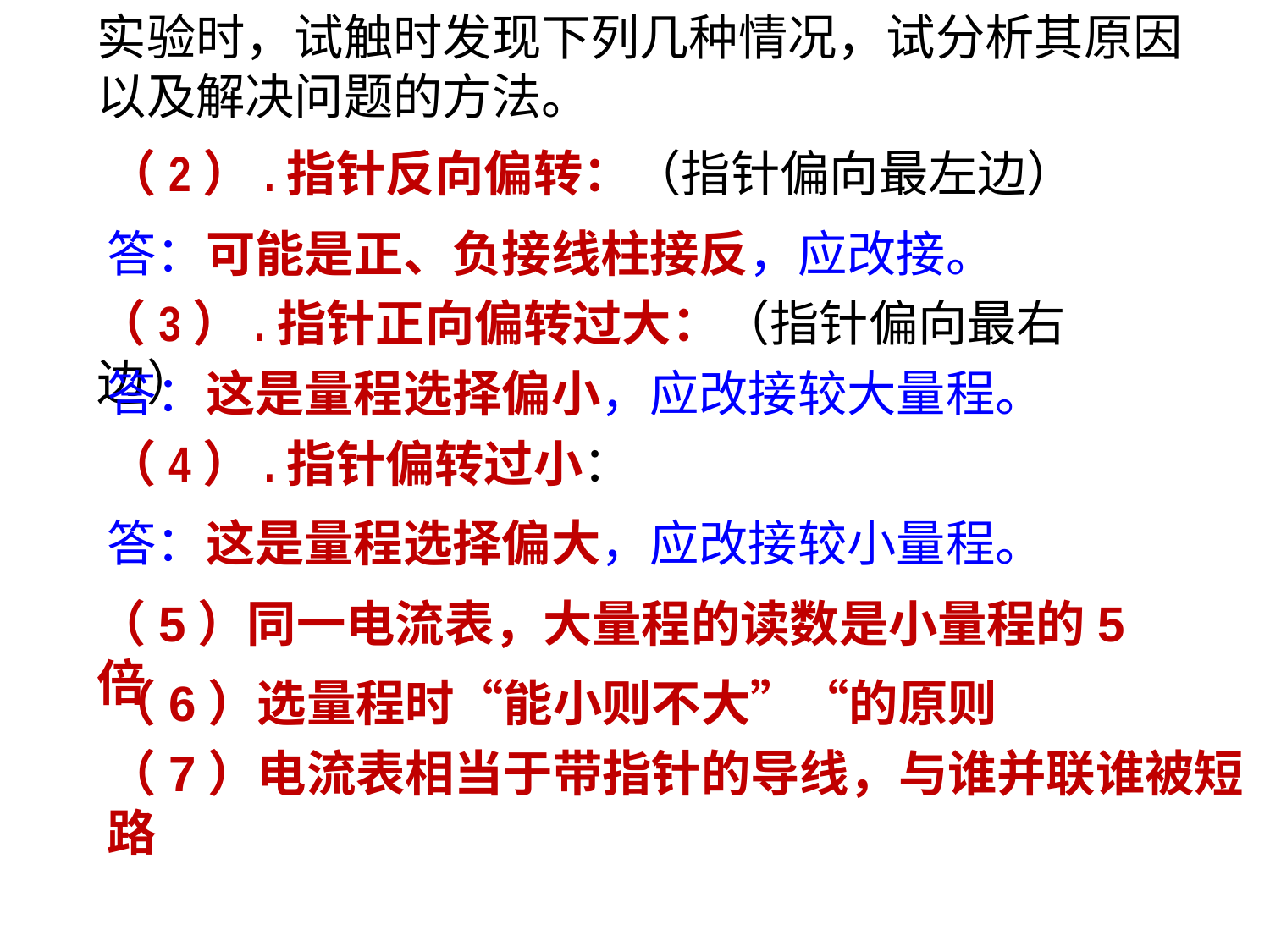

实验时，试触时发现下列几种情况，试分析其原因以及解决问题的方法。
（2）.指针反向偏转：（指针偏向最左边）
答：可能是正、负接线柱接反，应改接。

（3）.指针正向偏转过大：（指针偏向最右边）
答：这是量程选择偏小，应改接较大量程。
（4）.指针偏转过小：
答：这是量程选择偏大，应改接较小量程。
（5）同一电流表，大量程的读数是小量程的5倍
（6）选量程时“能小则不大”“的原则
（7）电流表相当于带指针的导线，与谁并联谁被短路